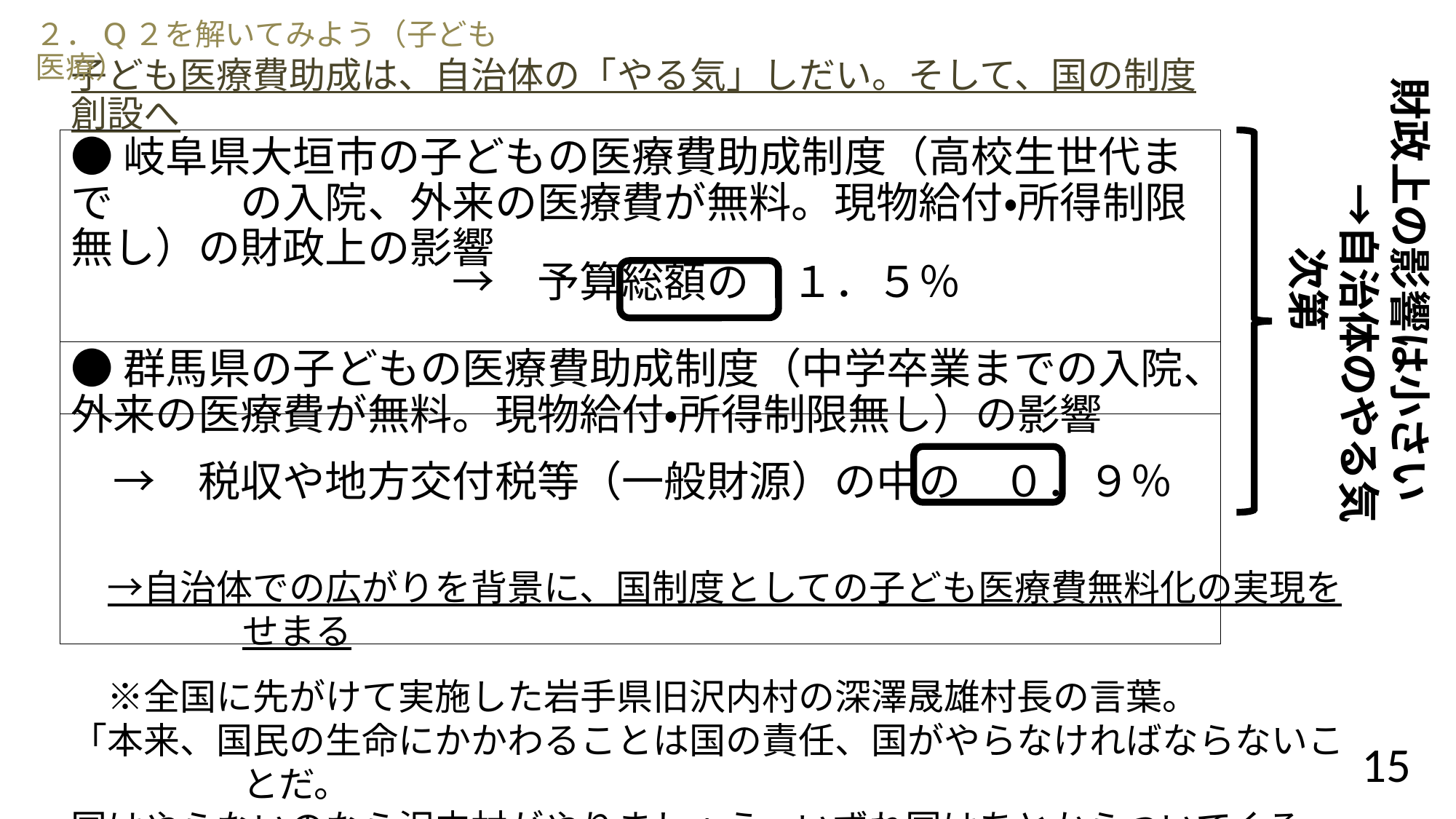

財政上の影響は小さい
　　　→自治体のやる気次第
２．Q２を解いてみよう（子ども医療）
子ども医療費助成は、自治体の「やる気」しだい。そして、国の制度創設へ
●岐阜県大垣市の子どもの医療費助成制度（高校生世代まで　　　の入院、外来の医療費が無料。現物給付・所得制限無し）の財政上の影響
　　　　　　　　　→　予算総額の　１．５％

●群馬県の子どもの医療費助成制度（中学卒業までの入院、外来の医療費が無料。現物給付・所得制限無し）の影響
　→　税収や地方交付税等（一般財源）の中の　０．９％

　→自治体での広がりを背景に、国制度としての子ども医療費無料化の実現をせまる

　※全国に先がけて実施した岩手県旧沢内村の深澤晟雄村長の言葉。
「本来、国民の生命にかかわることは国の責任、国がやらなければならないことだ。
国はやらないのなら沢内村がやりましょう。いずれ国はあとからついてくる」。
15